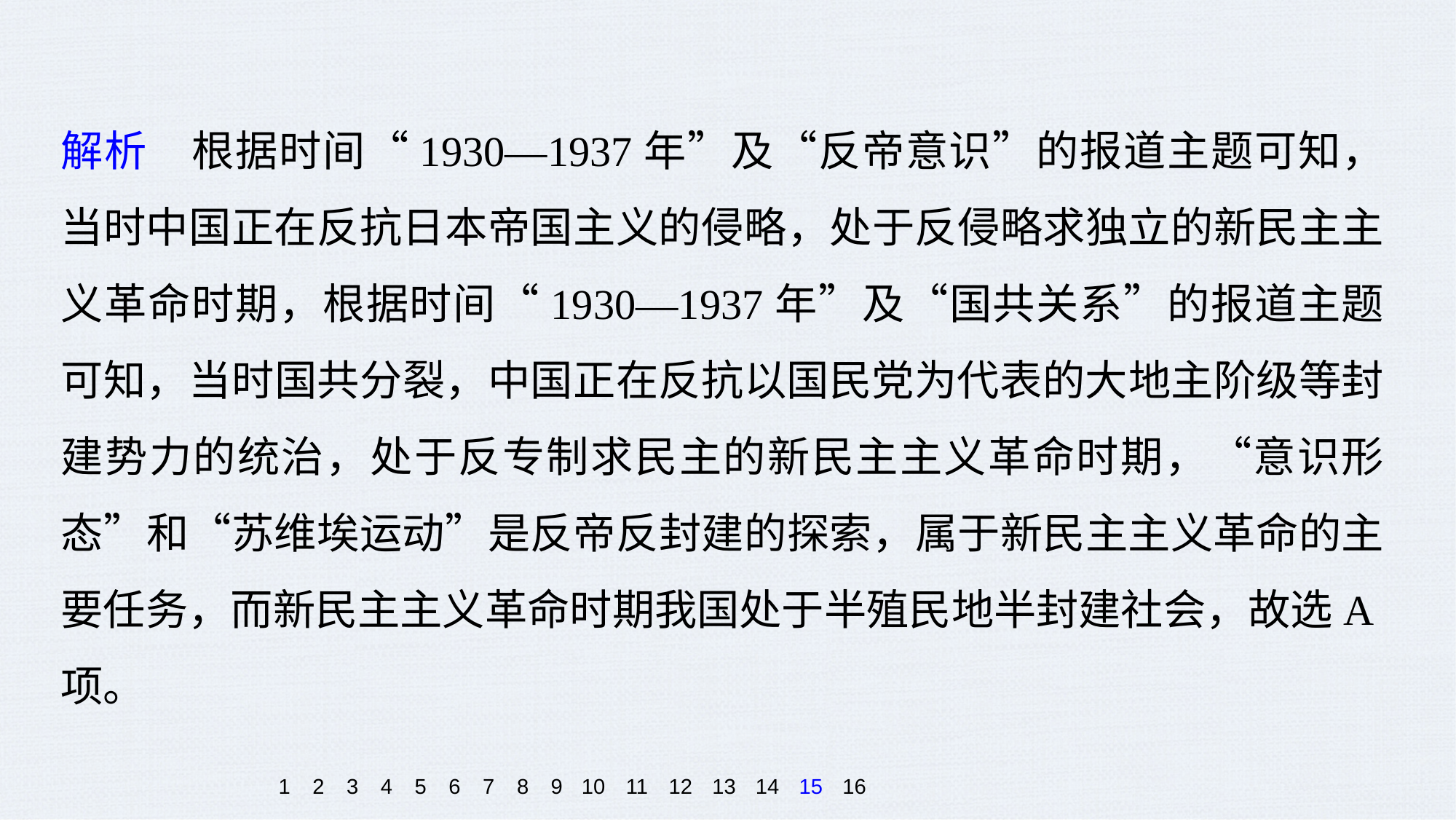

解析　根据时间“1930—1937年”及“反帝意识”的报道主题可知，当时中国正在反抗日本帝国主义的侵略，处于反侵略求独立的新民主主义革命时期，根据时间“1930—1937年”及“国共关系”的报道主题可知，当时国共分裂，中国正在反抗以国民党为代表的大地主阶级等封建势力的统治，处于反专制求民主的新民主主义革命时期，“意识形态”和“苏维埃运动”是反帝反封建的探索，属于新民主主义革命的主要任务，而新民主主义革命时期我国处于半殖民地半封建社会，故选A项。
1
2
3
4
5
6
7
8
9
10
11
12
13
14
15
16